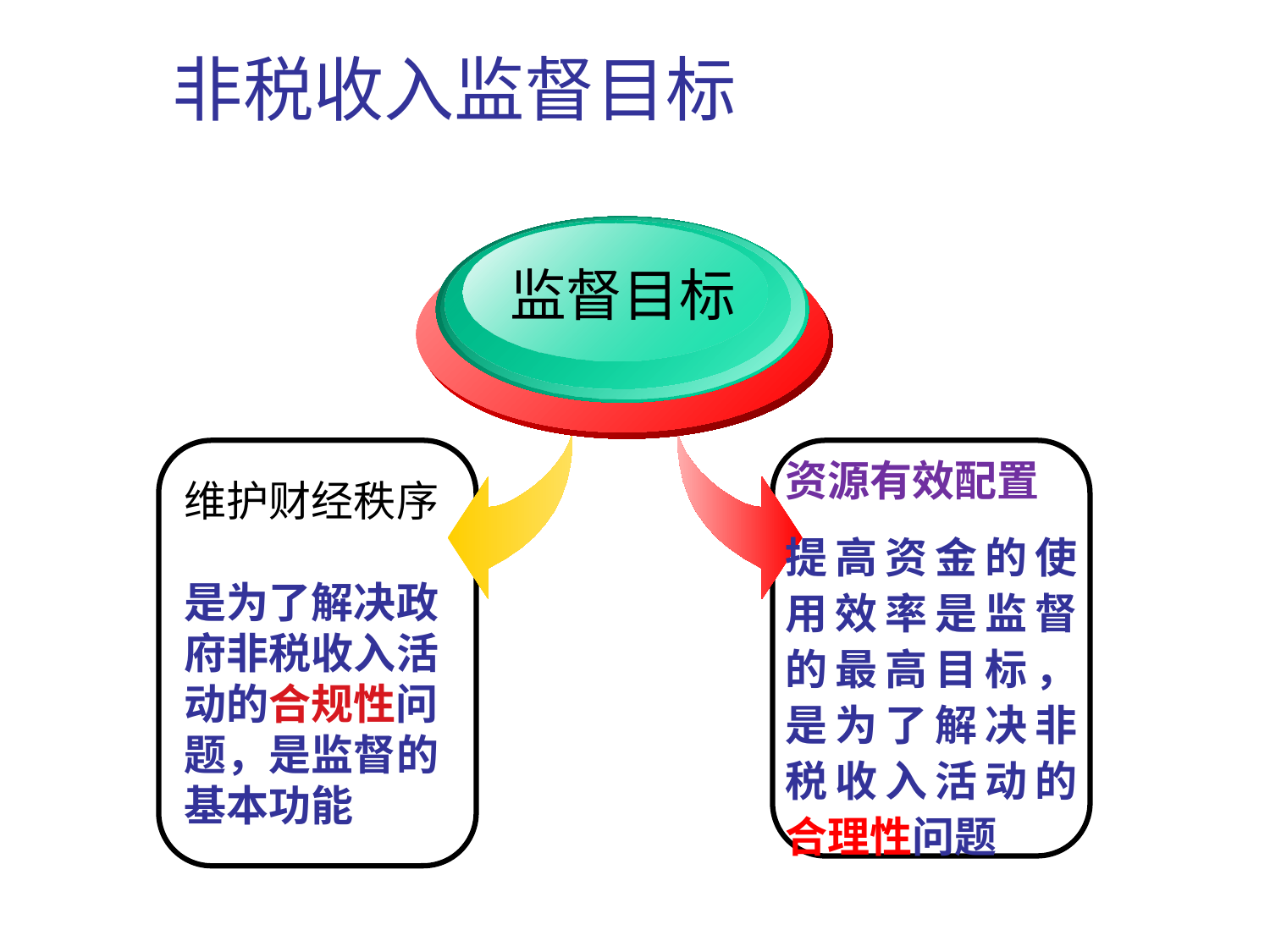

# 非税收入监督目标

监督目标

资源有效配置
提高资金的使用效率是监督的最高目标，是为了解决非税收入活动的合理性问题
维护财经秩序

是为了解决政府非税收入活动的合规性问题，是监督的基本功能